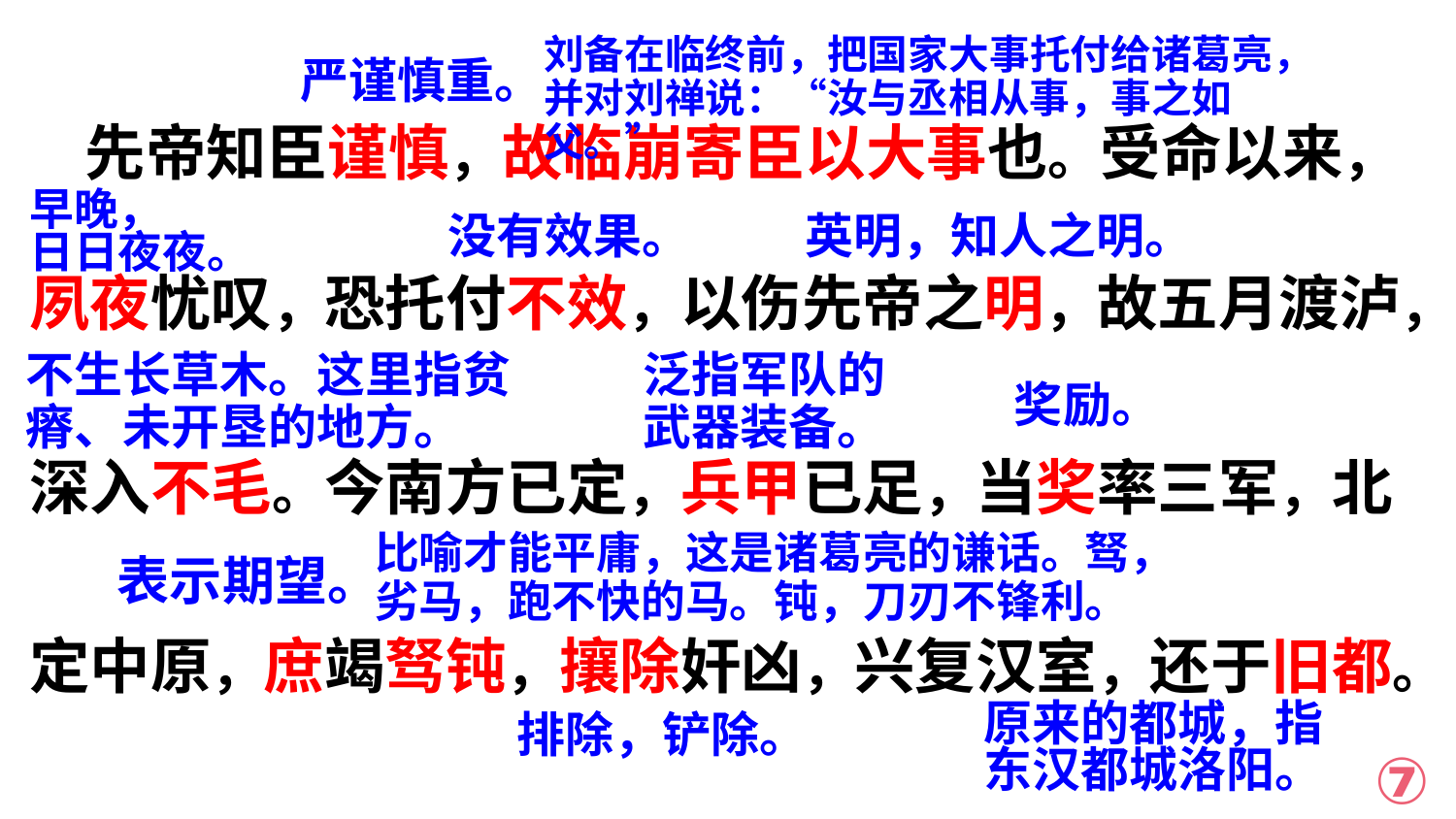

刘备在临终前，把国家大事托付给诸葛亮，并对刘禅说：“汝与丞相从事，事之如父。”
严谨慎重。
   先帝知臣谨慎，故临崩寄臣以大事也。受命以来，

夙夜忧叹，恐托付不效，以伤先帝之明，故五月渡泸，

深入不毛。今南方已定，兵甲已足，当奖率三军，北

定中原，庶竭驽钝，攘除奸凶，兴复汉室，还于旧都。
早晚，
日日夜夜。
英明，知人之明。
没有效果。
泛指军队的武器装备。
不生长草木。这里指贫瘠、未开垦的地方。
奖励。
比喻才能平庸，这是诸葛亮的谦话。驽，劣马，跑不快的马。钝，刀刃不锋利。
表示期望。
排除，铲除。
原来的都城，指东汉都城洛阳。
⑦